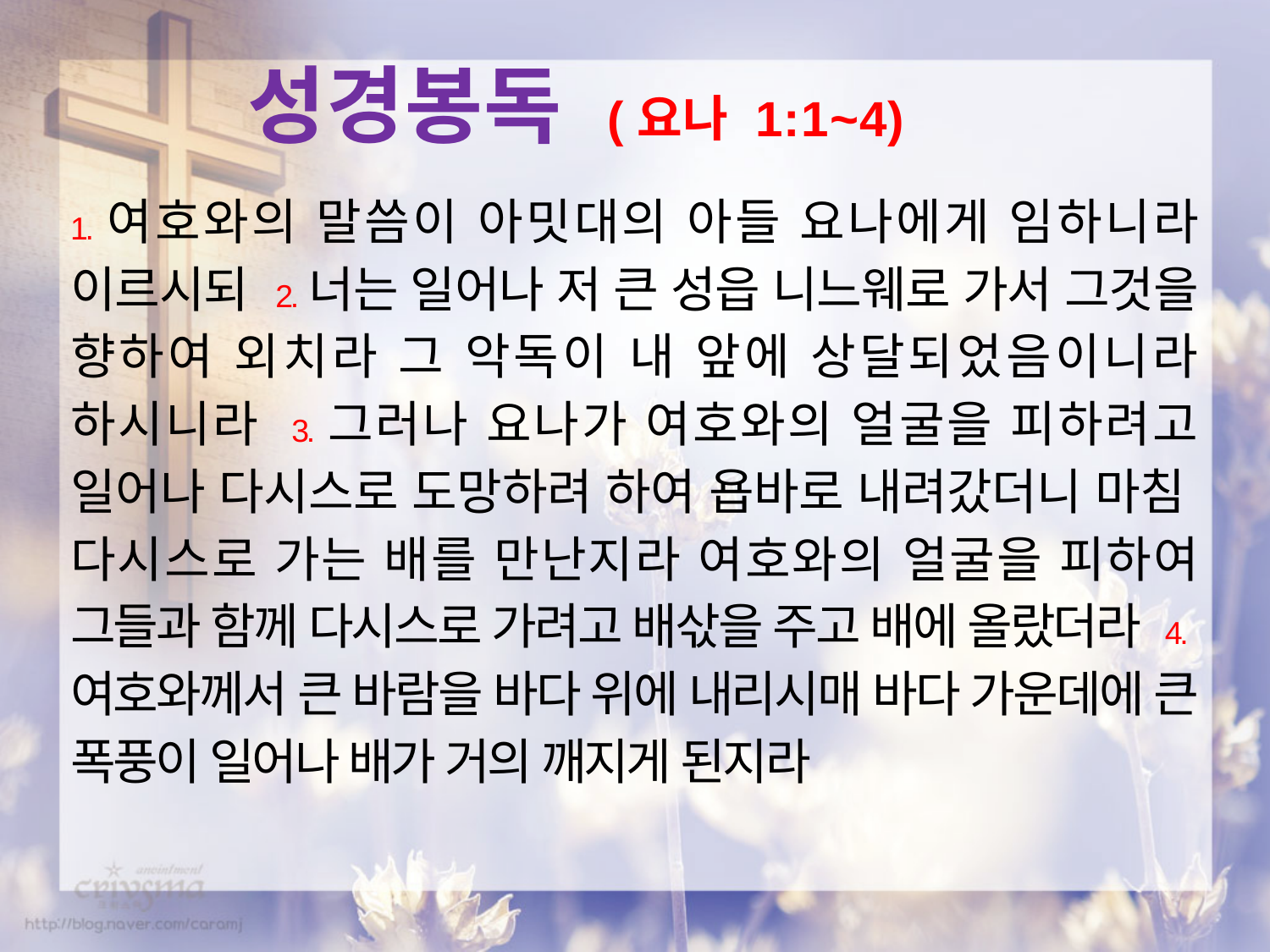

성경봉독 (요나 1:1~4)
1.여호와의 말씀이 아밋대의 아들 요나에게 임하니라 이르시되 2.너는 일어나 저 큰 성읍 니느웨로 가서 그것을 향하여 외치라 그 악독이 내 앞에 상달되었음이니라 하시니라 3.그러나 요나가 여호와의 얼굴을 피하려고 일어나 다시스로 도망하려 하여 욥바로 내려갔더니 마침 다시스로 가는 배를 만난지라 여호와의 얼굴을 피하여 그들과 함께 다시스로 가려고 배삯을 주고 배에 올랐더라 4.여호와께서 큰 바람을 바다 위에 내리시매 바다 가운데에 큰 폭풍이 일어나 배가 거의 깨지게 된지라